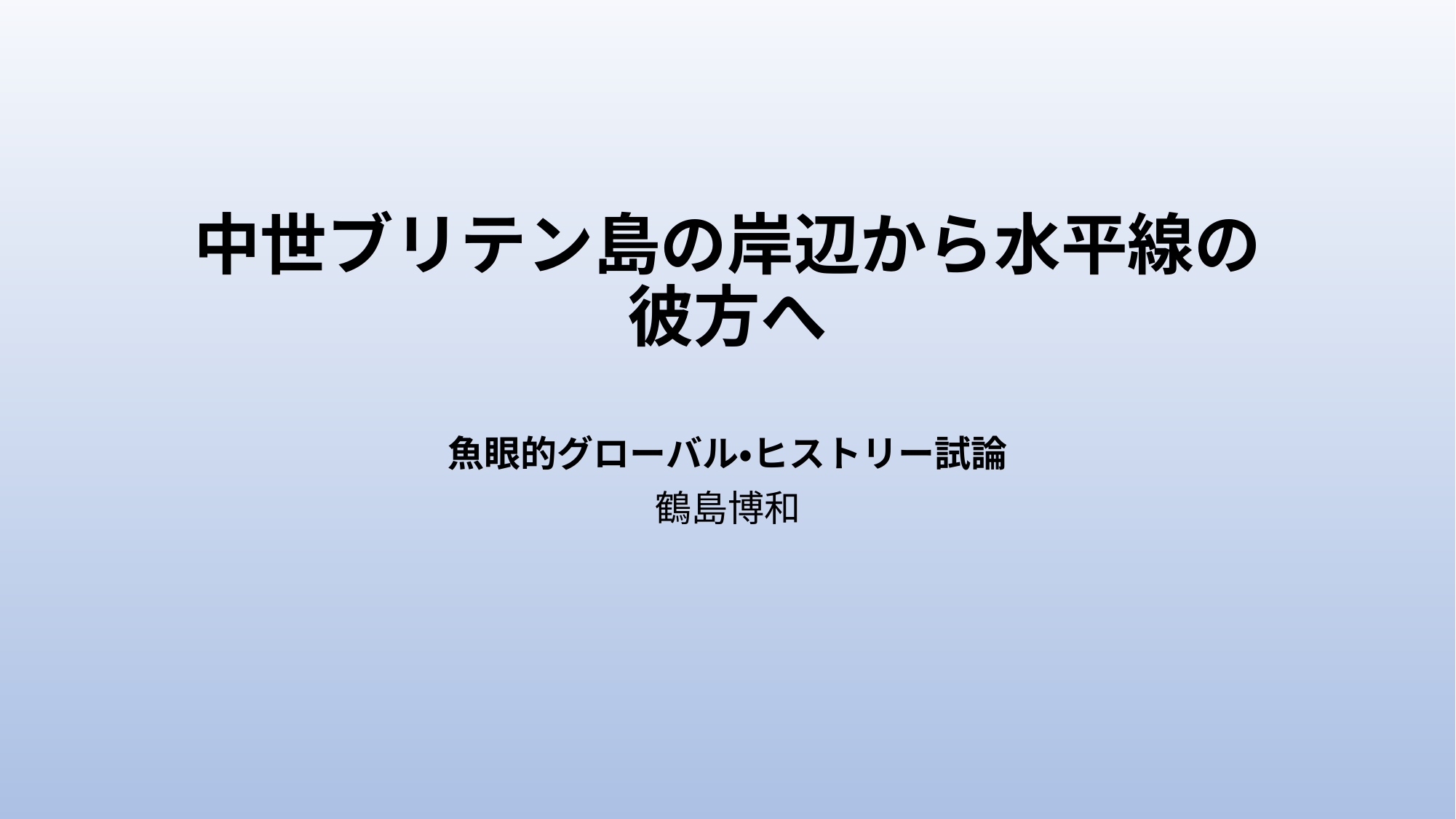

# 中世ブリテン島の岸辺から水平線の彼方へ
魚眼的グローバル・ヒストリー試論
鶴島博和